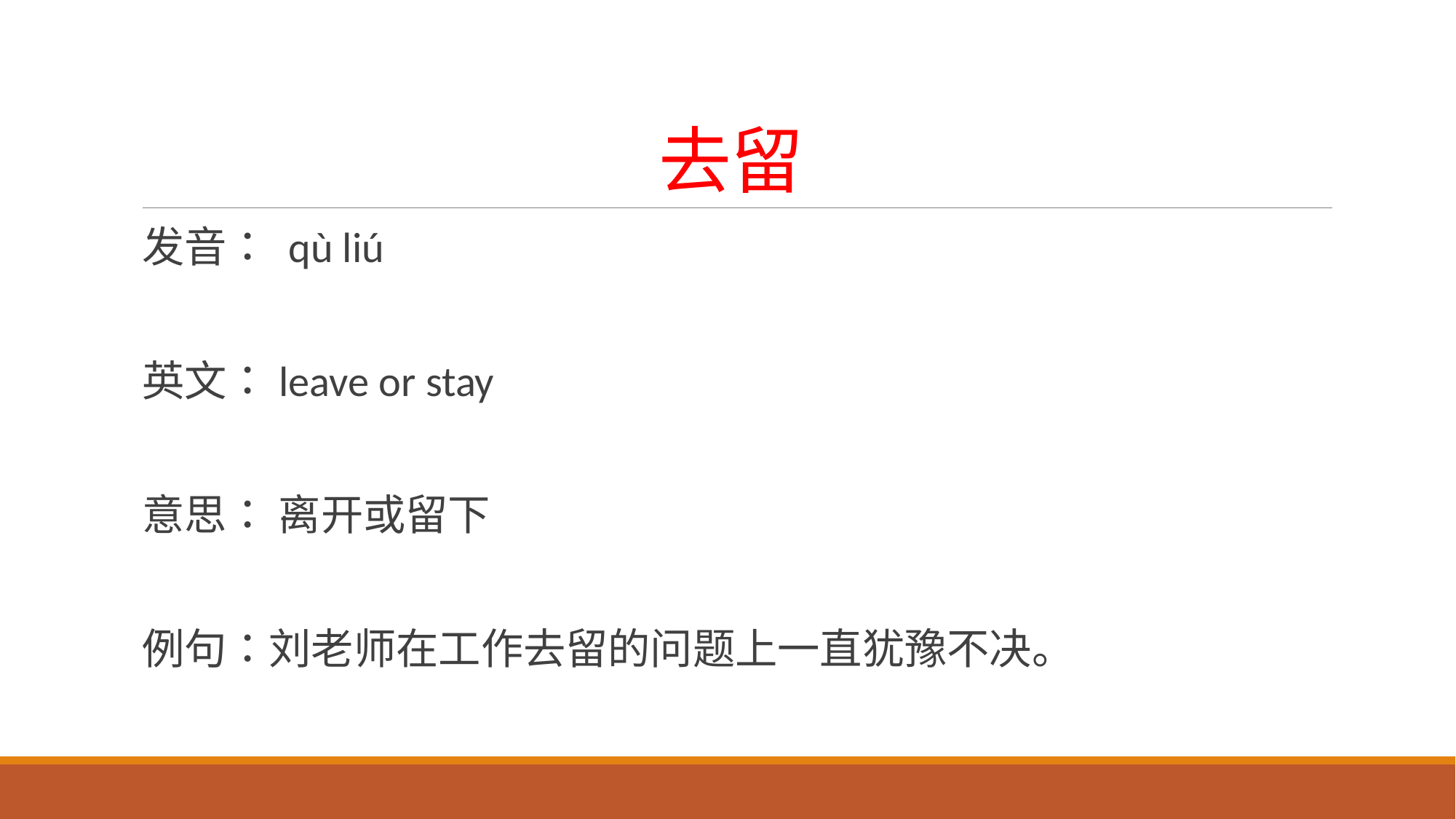

# 去留
发音： qù liú

英文：leave or stay

意思： 离开或留下

例句：刘老师在工作去留的问题上一直犹豫不决。